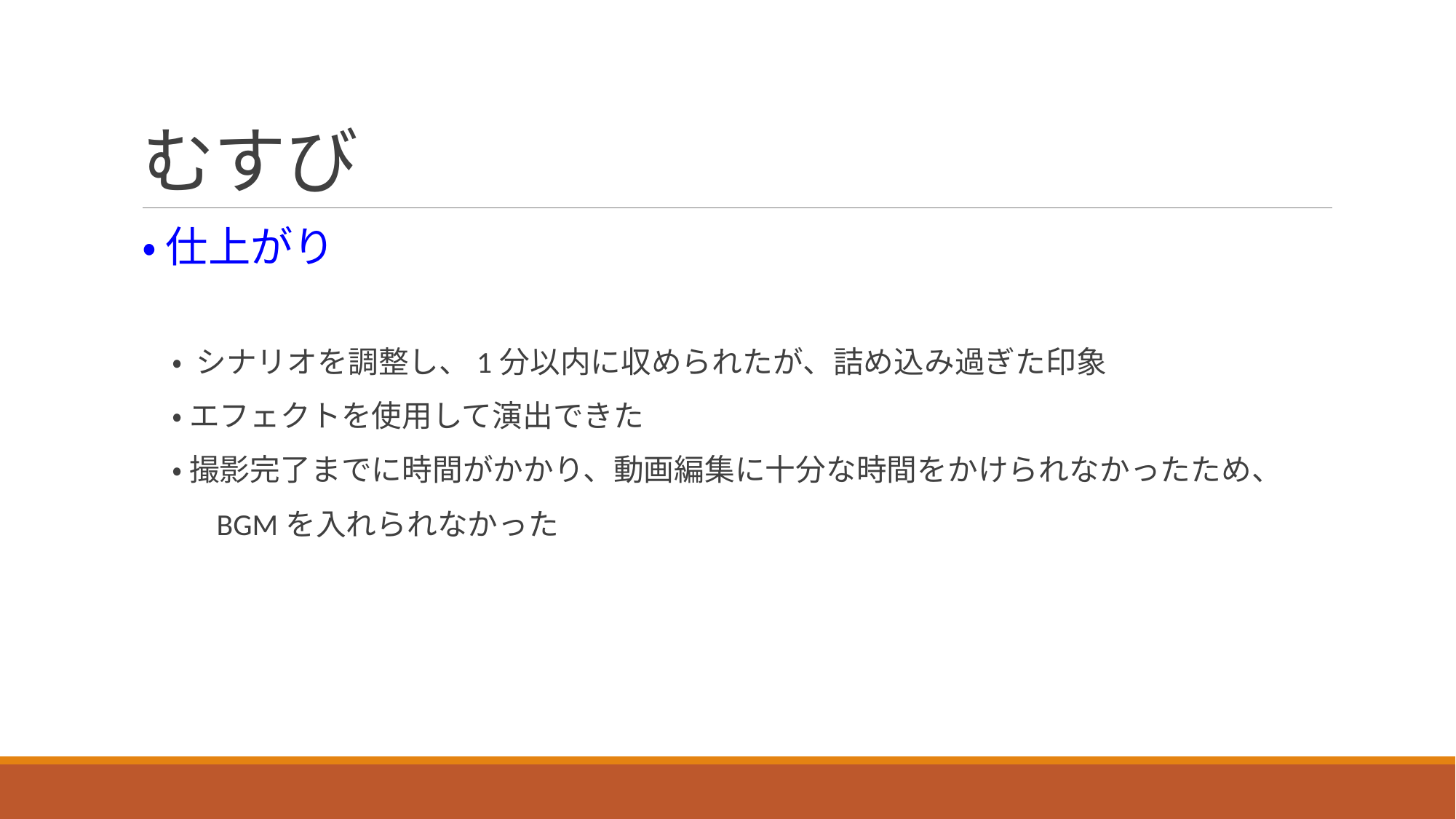

# むすび
・ 仕上がり

　・  シナリオを調整し、1分以内に収められたが、詰め込み過ぎた印象
　・ エフェクトを使用して演出できた
　・ 撮影完了までに時間がかかり、動画編集に十分な時間をかけられなかったため、
　　 BGMを入れられなかった